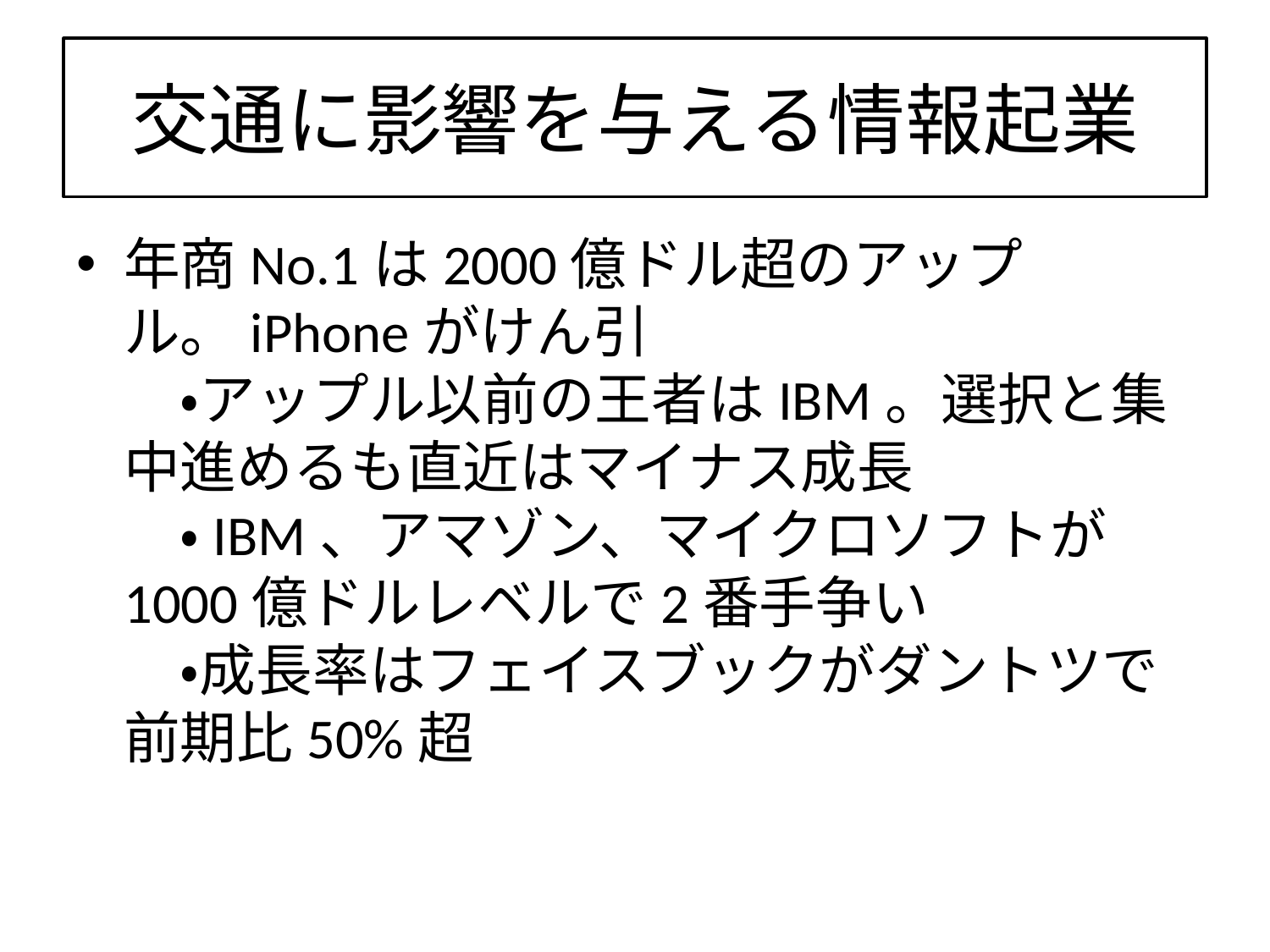

# 交通に影響を与える情報起業
年商No.1は2000億ドル超のアップル。iPhoneがけん引
　・アップル以前の王者はIBM。選択と集中進めるも直近はマイナス成長
　・IBM、アマゾン、マイクロソフトが1000億ドルレベルで2番手争い
　・成長率はフェイスブックがダントツで前期比50%超